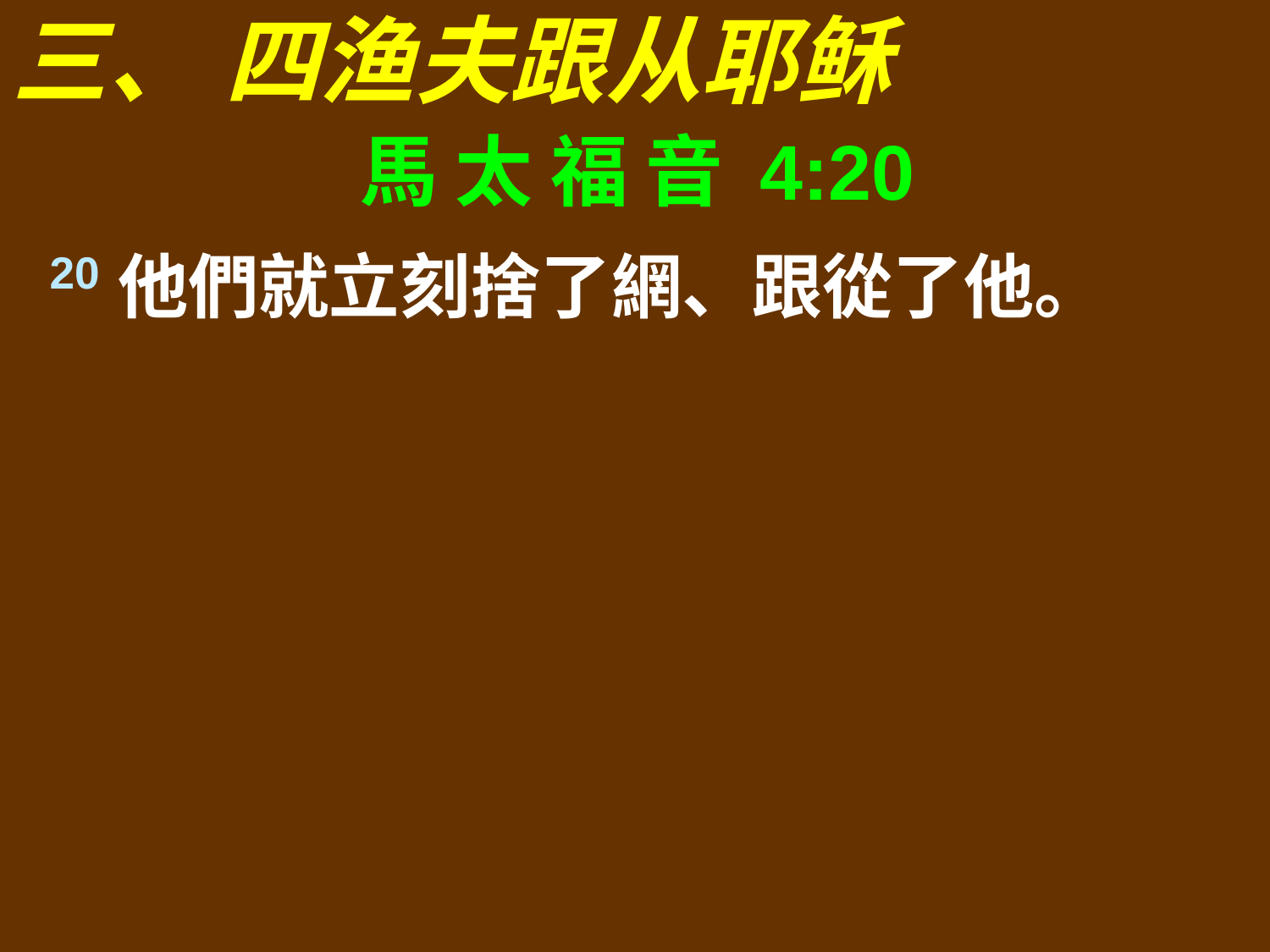

三、 四渔夫跟从耶稣
馬 太 福 音 4:20
20他們就立刻捨了網、跟從了他。